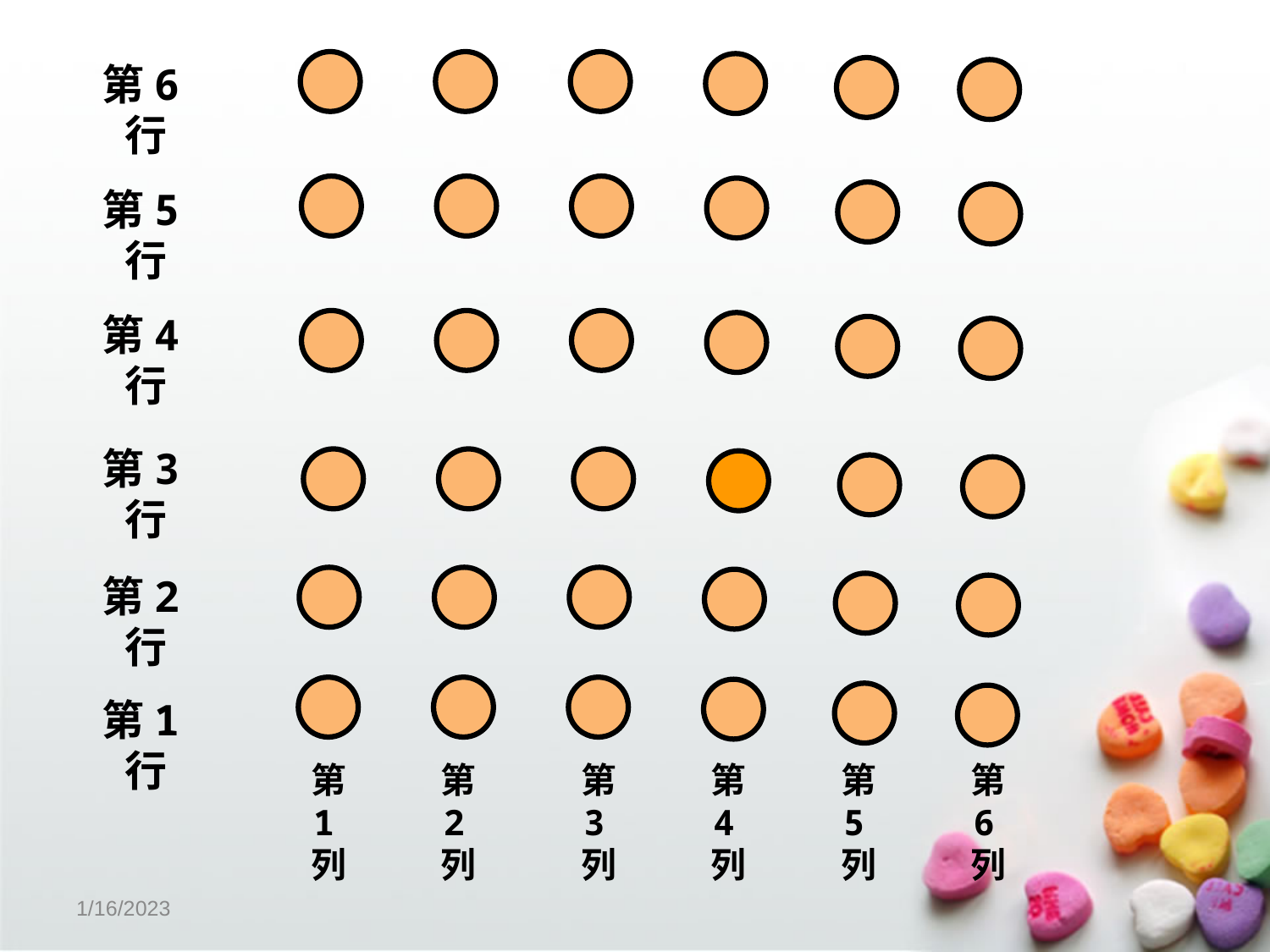

第6行

第5行

第4行

第3行

第2行

第1行
第1列
第2列
第3列
第4列
第5列
第6列
1/16/2023